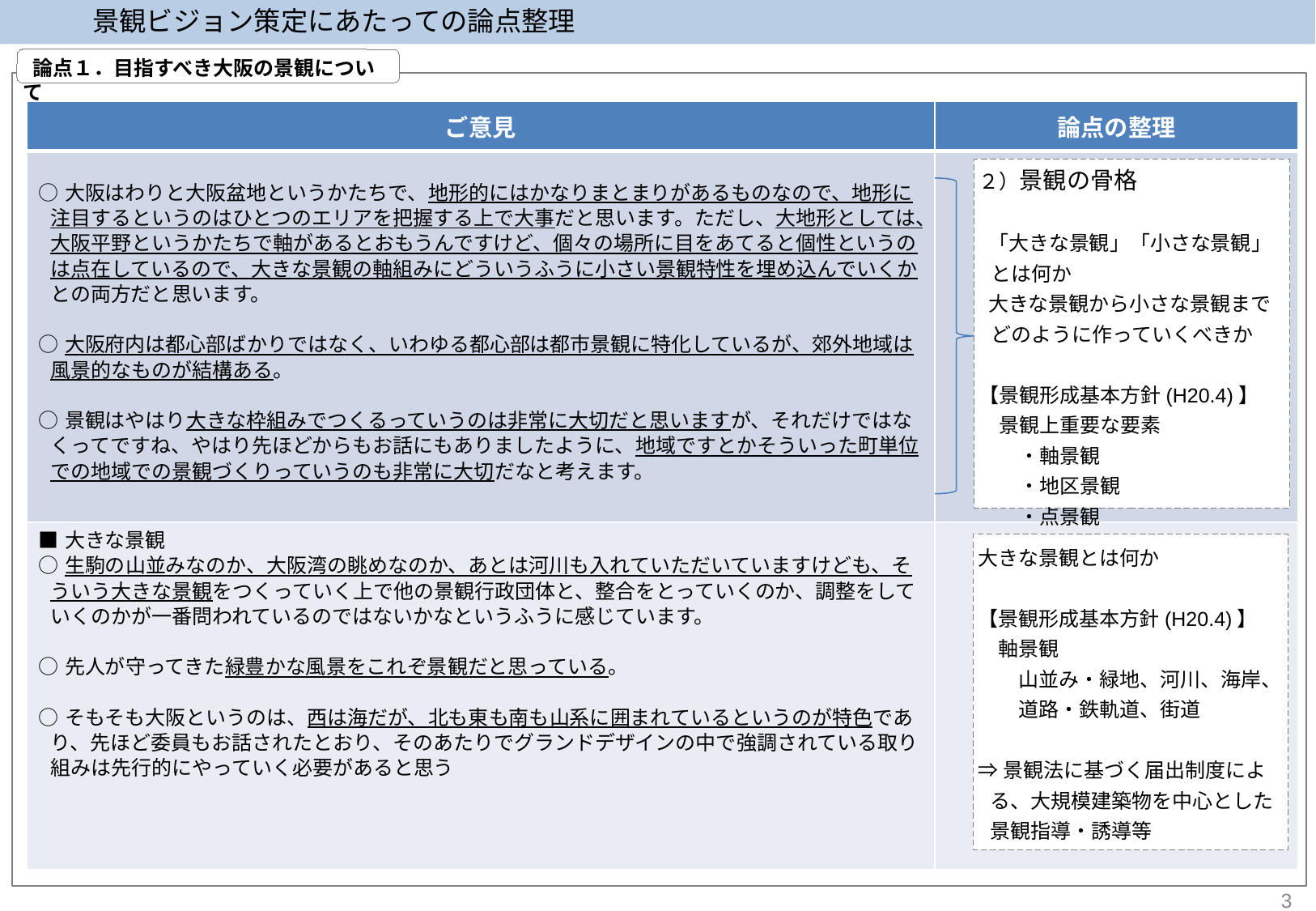

景観ビジョン策定にあたっての論点整理
 論点１．目指すべき大阪の景観について

| ご意見 | 論点の整理 |
| --- | --- |
| ○大阪はわりと大阪盆地というかたちで、地形的にはかなりまとまりがあるものなので、地形に注目するというのはひとつのエリアを把握する上で大事だと思います。ただし、大地形としては、大阪平野というかたちで軸があるとおもうんですけど、個々の場所に目をあてると個性というのは点在しているので、大きな景観の軸組みにどういうふうに小さい景観特性を埋め込んでいくかとの両方だと思います。 ○大阪府内は都心部ばかりではなく、いわゆる都心部は都市景観に特化しているが、郊外地域は風景的なものが結構ある。 ○景観はやはり大きな枠組みでつくるっていうのは非常に大切だと思いますが、それだけではなくってですね、やはり先ほどからもお話にもありましたように、地域ですとかそういった町単位での地域での景観づくりっていうのも非常に大切だなと考えます。 |  |
| ■大きな景観 ○生駒の山並みなのか、大阪湾の眺めなのか、あとは河川も入れていただいていますけども、そういう大きな景観をつくっていく上で他の景観行政団体と、整合をとっていくのか、調整をしていくのかが一番問われているのではないかなというふうに感じています。 ○先人が守ってきた緑豊かな風景をこれぞ景観だと思っている。 ○そもそも大阪というのは、西は海だが、北も東も南も山系に囲まれているというのが特色であり、先ほど委員もお話されたとおり、そのあたりでグランドデザインの中で強調されている取り組みは先行的にやっていく必要があると思う |  |
２）景観の骨格

 「大きな景観」「小さな景観」とは何か
 大きな景観から小さな景観までどのように作っていくべきか

【景観形成基本方針(H20.4)】
　景観上重要な要素
　　・軸景観
　　・地区景観
　　・点景観

大きな景観とは何か

【景観形成基本方針(H20.4)】
　軸景観
　　山並み・緑地、河川、海岸、
　　道路・鉄軌道、街道

⇒景観法に基づく届出制度による、大規模建築物を中心とした景観指導・誘導等

3